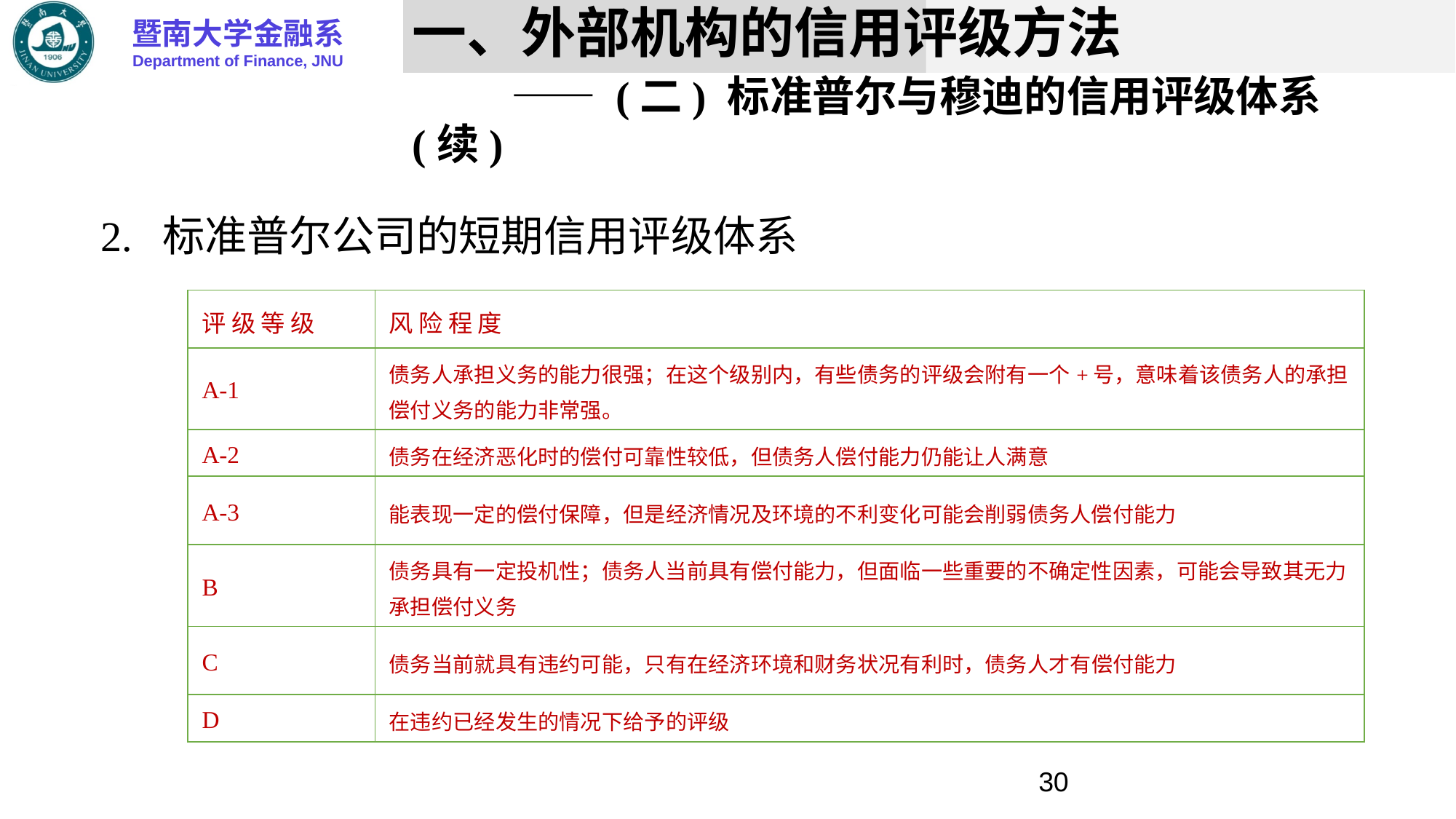

# 一、外部机构的信用评级方法 —— (二) 标准普尔与穆迪的信用评级体系(续)
2.	标准普尔公司的短期信用评级体系

| 评 级 等 级 | 风 险 程 度 |
| --- | --- |
| A-1 | 债务人承担义务的能力很强；在这个级别内，有些债务的评级会附有一个+号，意味着该债务人的承担偿付义务的能力非常强。 |
| A-2 | 债务在经济恶化时的偿付可靠性较低，但债务人偿付能力仍能让人满意 |
| A-3 | 能表现一定的偿付保障，但是经济情况及环境的不利变化可能会削弱债务人偿付能力 |
| B | 债务具有一定投机性；债务人当前具有偿付能力，但面临一些重要的不确定性因素，可能会导致其无力承担偿付义务 |
| C | 债务当前就具有违约可能，只有在经济环境和财务状况有利时，债务人才有偿付能力 |
| D | 在违约已经发生的情况下给予的评级 |
30